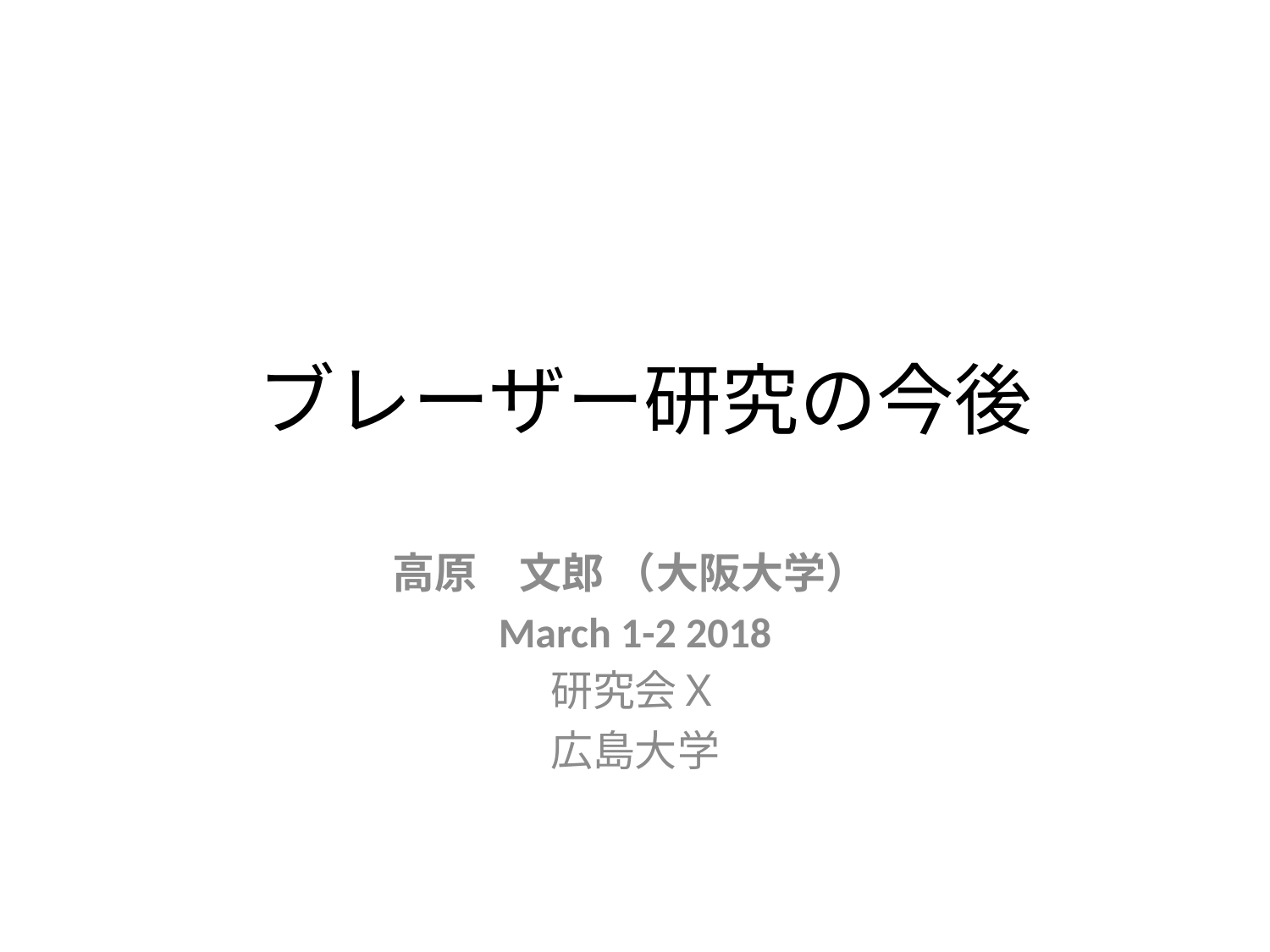

# ブレーザー研究の今後
高原　文郎 （大阪大学）
March 1-2 2018
研究会Ｘ
広島大学